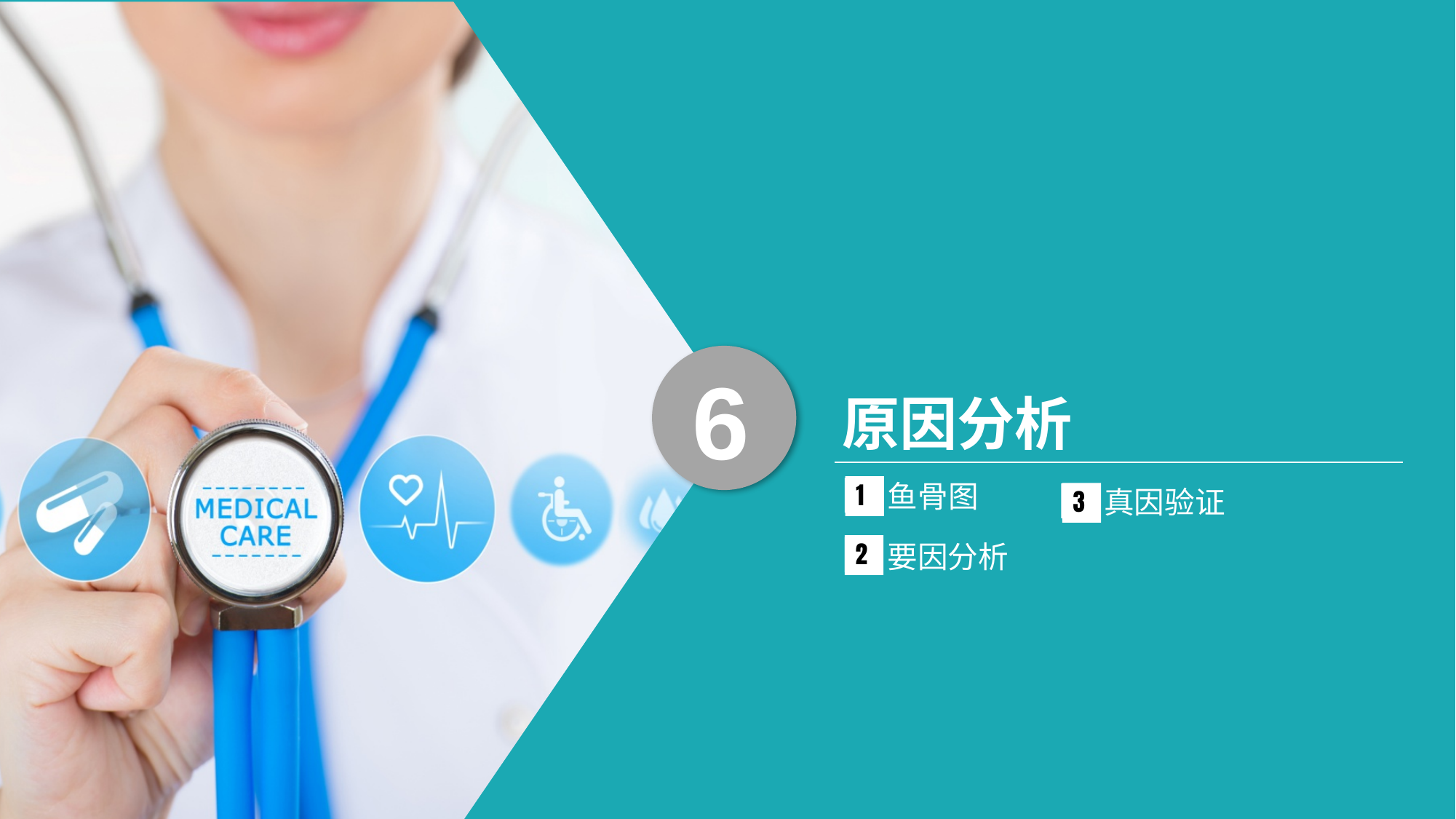

6
原因分析
鱼骨图
1

真因验证
3

要因分析
2